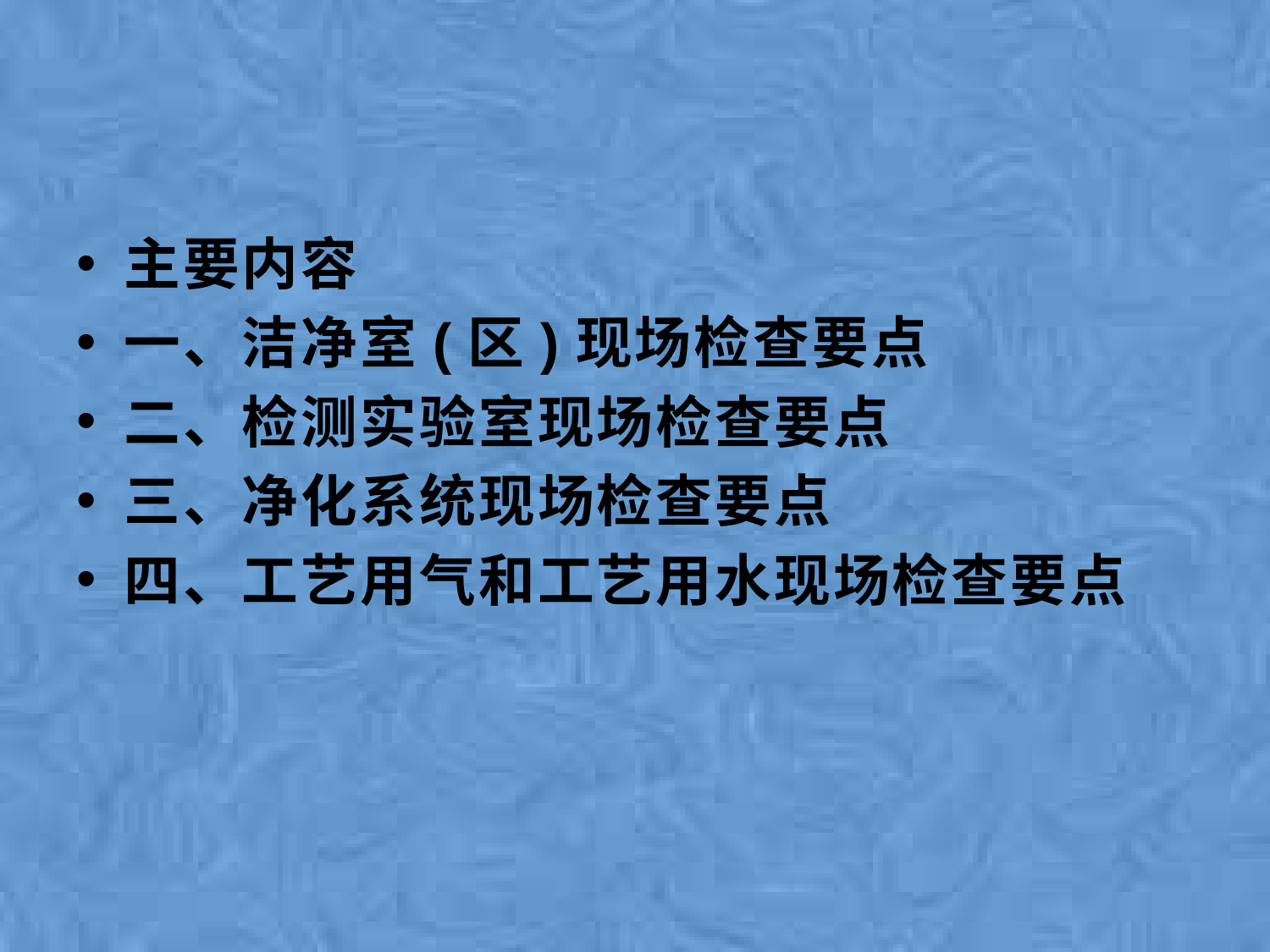

主要内容
一、洁净室(区)现场检查要点
二、检测实验室现场检查要点
三、净化系统现场检查要点
四、工艺用气和工艺用水现场检查要点